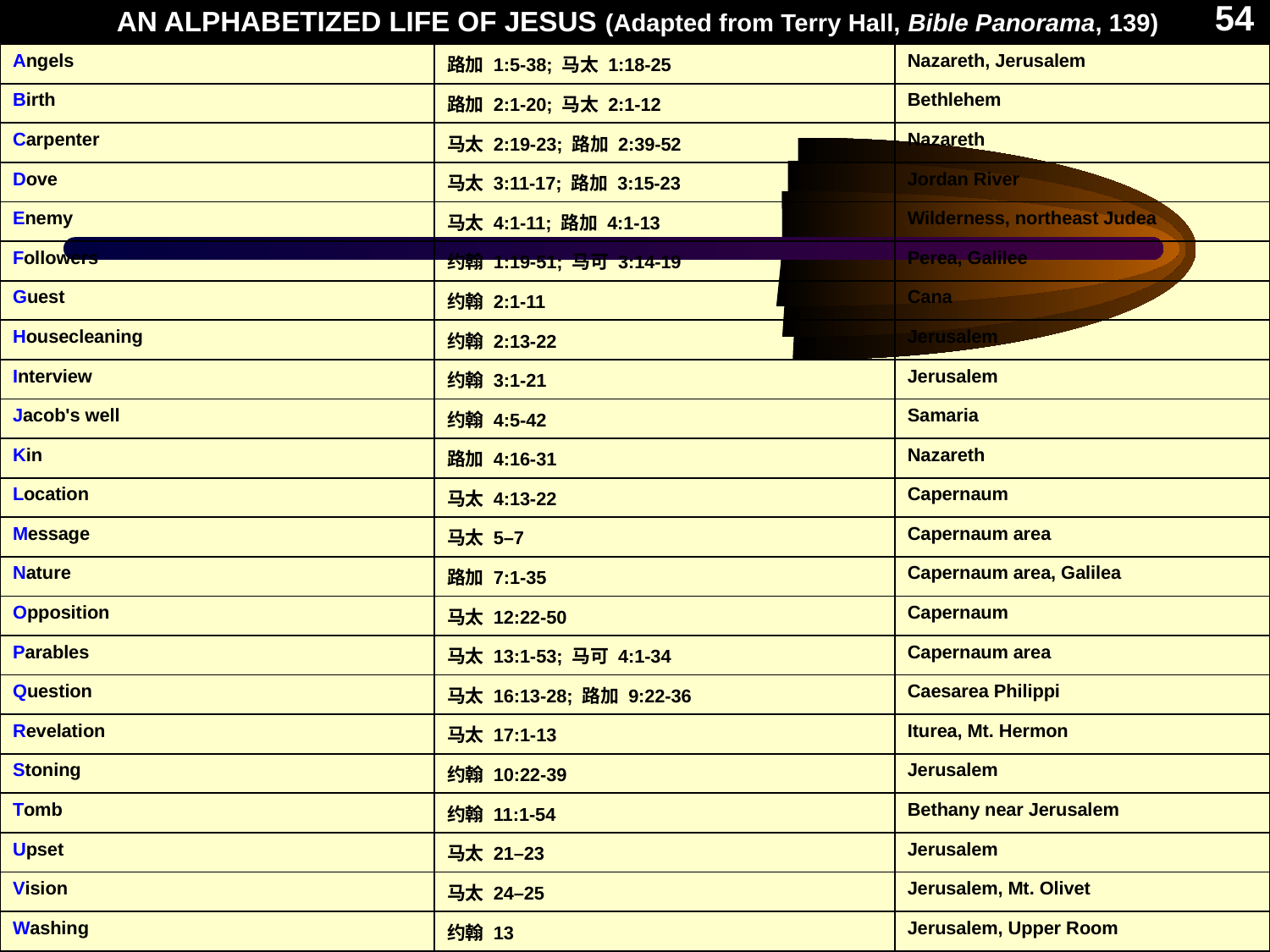

| AN ALPHABETIZED LIFE OF JESUS (Adapted from Terry Hall, Bible Panorama, 139) |  |  |
| --- | --- | --- |
| Angels | 路加 1:5-38; 马太 1:18-25 | Nazareth, Jerusalem |
| Birth | 路加 2:1-20; 马太 2:1-12 | Bethlehem |
| Carpenter | 马太 2:19-23; 路加 2:39-52 | Nazareth |
| Dove | 马太 3:11-17; 路加 3:15-23 | Jordan River |
| Enemy | 马太 4:1-11; 路加 4:1-13 | Wilderness, northeast Judea |
| Followers | 约翰 1:19-51; 马可 3:14-19 | Perea, Galilee |
| Guest | 约翰 2:1-11 | Cana |
| Housecleaning | 约翰 2:13-22 | Jerusalem |
| Interview | 约翰 3:1-21 | Jerusalem |
| Jacob's well | 约翰 4:5-42 | Samaria |
| Kin | 路加 4:16-31 | Nazareth |
| Location | 马太 4:13-22 | Capernaum |
| Message | 马太 5–7 | Capernaum area |
| Nature | 路加 7:1-35 | Capernaum area, Galilea |
| Opposition | 马太 12:22-50 | Capernaum |
| Parables | 马太 13:1-53; 马可 4:1-34 | Capernaum area |
| Question | 马太 16:13-28; 路加 9:22-36 | Caesarea Philippi |
| Revelation | 马太 17:1-13 | Iturea, Mt. Hermon |
| Stoning | 约翰 10:22-39 | Jerusalem |
| Tomb | 约翰 11:1-54 | Bethany near Jerusalem |
| Upset | 马太 21–23 | Jerusalem |
| Vision | 马太 24–25 | Jerusalem, Mt. Olivet |
| Washing | 约翰 13 | Jerusalem, Upper Room |
| Xecution | 马太 26:30–27:56 | Jerusalem |
| Yes! | 马太 28; 路加 24:1-49 | Jerusalem, Judea, Galilea |
| Zion | 路加 24:50-53; Acts 1:1-12 | Jerusalem, Mt. Olivet |
AN ALPHABETIZED LIFE OF JESUS
54